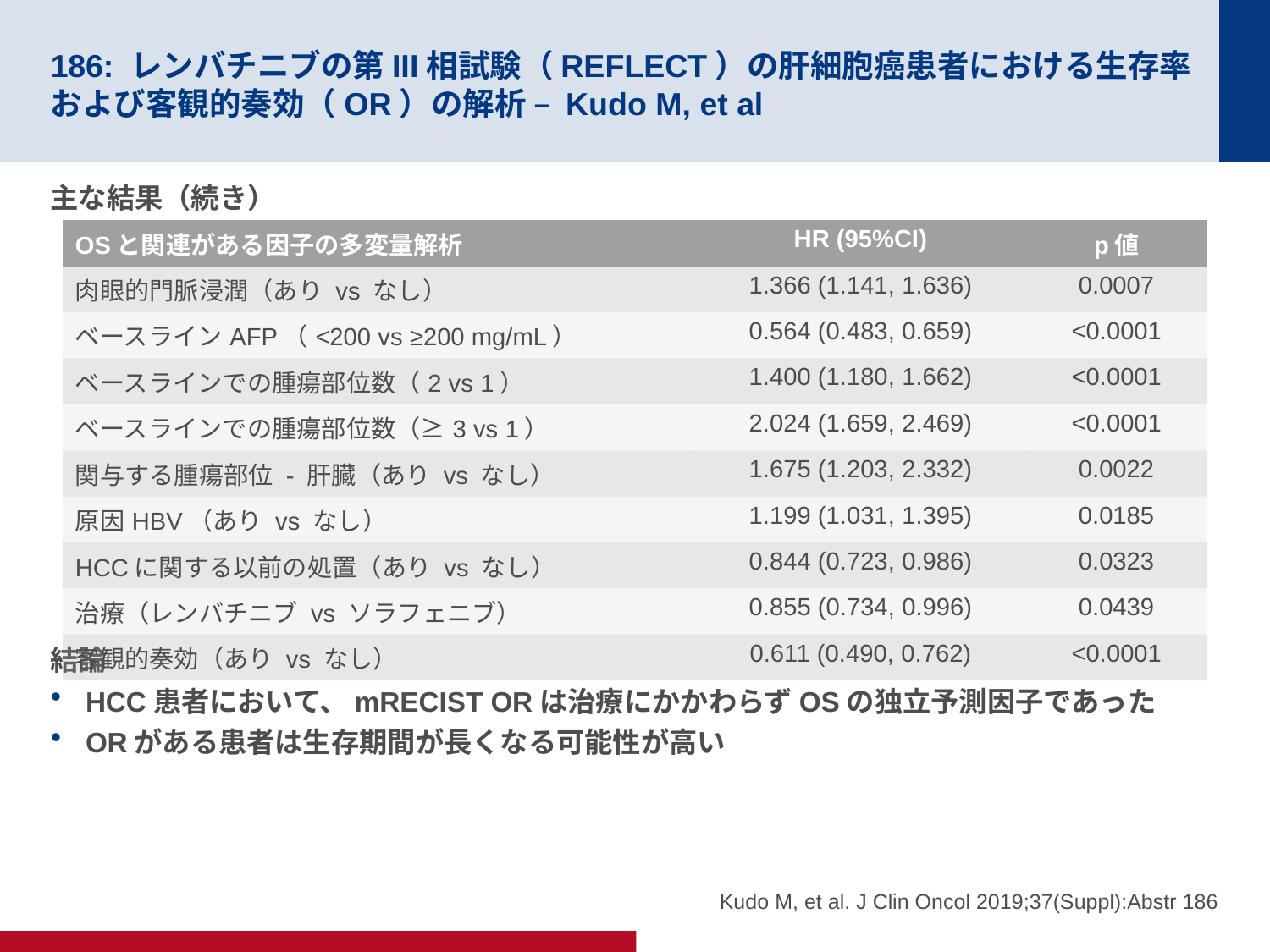

# 186: レンバチニブの第III相試験（REFLECT）の肝細胞癌患者における生存率および客観的奏効（OR）の解析 – Kudo M, et al
主な結果（続き）

結論
HCC患者において、mRECIST ORは治療にかかわらずOSの独立予測因子であった
ORがある患者は生存期間が長くなる可能性が高い

| OSと関連がある因子の多変量解析 | HR (95%CI) | p値 |
| --- | --- | --- |
| 肉眼的門脈浸潤（あり vs なし） | 1.366 (1.141, 1.636) | 0.0007 |
| ベースラインAFP（<200 vs ≥200 mg/mL） | 0.564 (0.483, 0.659) | <0.0001 |
| ベースラインでの腫瘍部位数（2 vs 1） | 1.400 (1.180, 1.662) | <0.0001 |
| ベースラインでの腫瘍部位数（≥3 vs 1） | 2.024 (1.659, 2.469) | <0.0001 |
| 関与する腫瘍部位 - 肝臓（あり vs なし） | 1.675 (1.203, 2.332) | 0.0022 |
| 原因HBV（あり vs なし） | 1.199 (1.031, 1.395) | 0.0185 |
| HCCに関する以前の処置（あり vs なし） | 0.844 (0.723, 0.986) | 0.0323 |
| 治療（レンバチニブ vs ソラフェニブ） | 0.855 (0.734, 0.996) | 0.0439 |
| 客観的奏効（あり vs なし） | 0.611 (0.490, 0.762) | <0.0001 |
Kudo M, et al. J Clin Oncol 2019;37(Suppl):Abstr 186